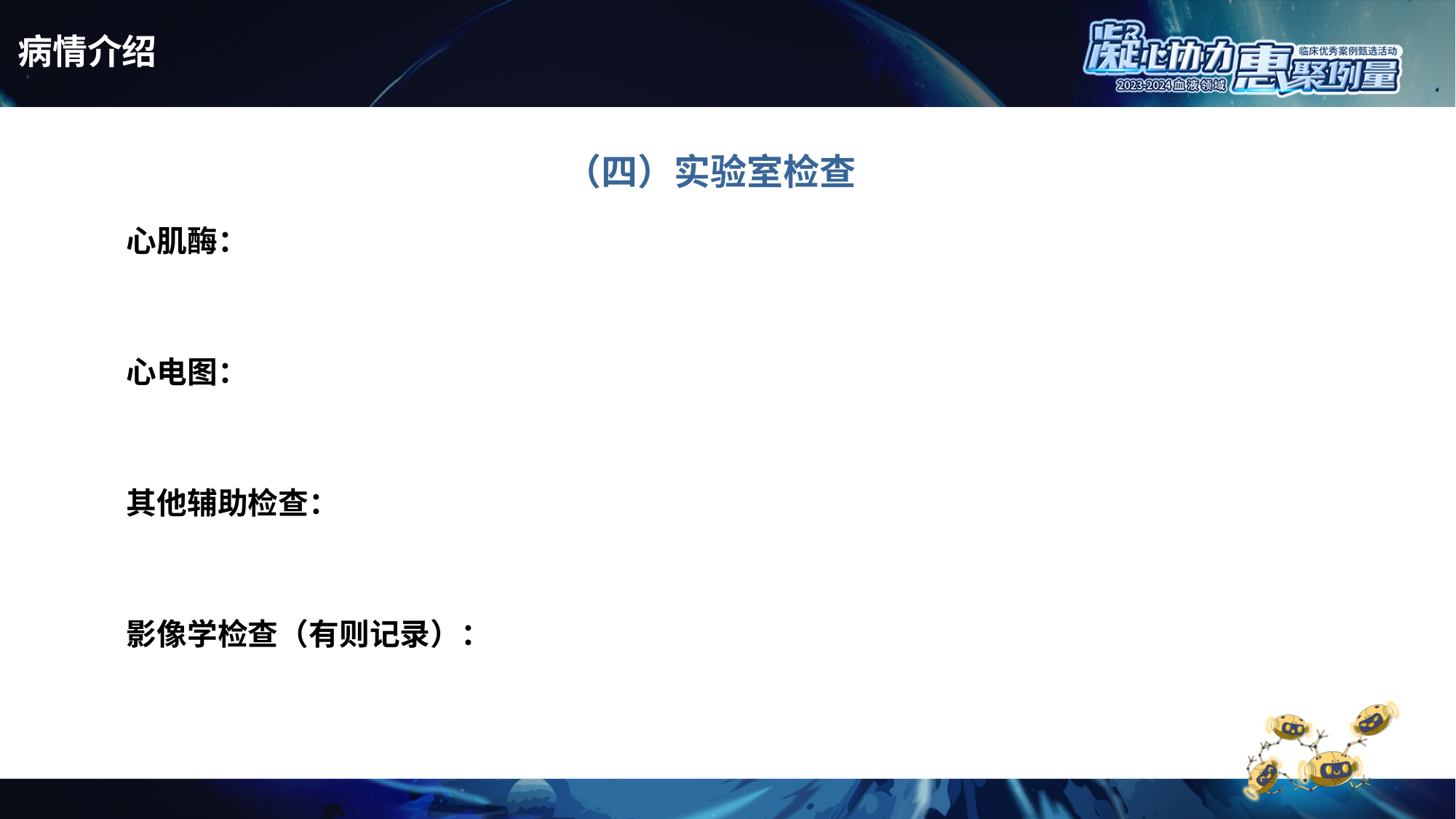

# 病情介绍
（四）实验室检查
心肌酶：

心电图：

其他辅助检查：

影像学检查（有则记录）：